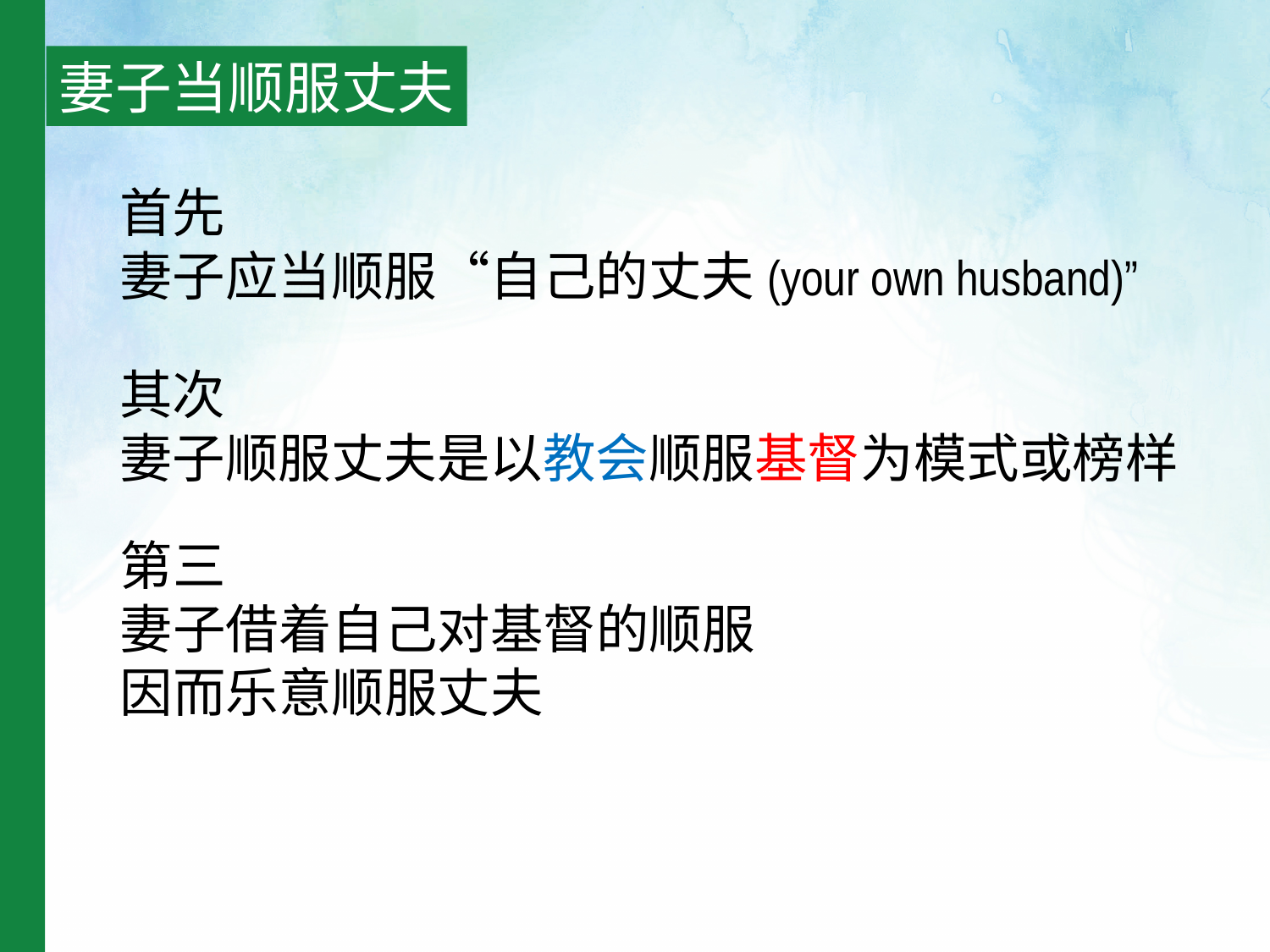

妻子当顺服丈夫
首先
妻子应当顺服“自己的丈夫(your own husband)”
其次
妻子顺服丈夫是以教会顺服基督为模式或榜样
第三
妻子借着自己对基督的顺服
因而乐意顺服丈夫